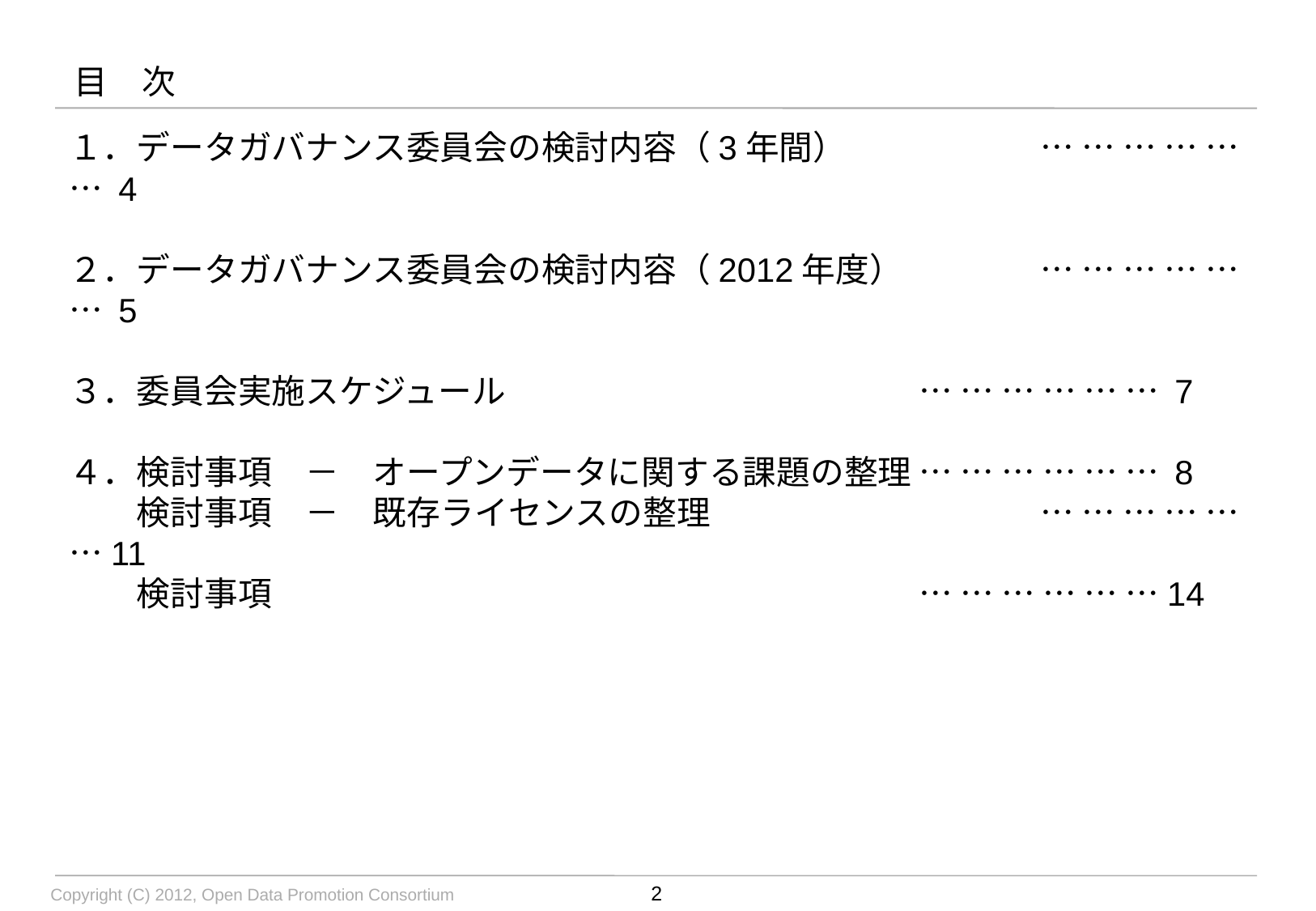

# 目　次
１．データガバナンス委員会の検討内容（3年間） 		… … … … … … 4

２．データガバナンス委員会の検討内容（2012年度）   	… … … … … … 5

３．委員会実施スケジュール				… … … … … … 7

４．検討事項　－　オープンデータに関する課題の整理	… … … … … … 8
　　検討事項　－　既存ライセンスの整理			… … … … … …11
　　検討事項						… … … … … …14

2
Copyright (C) 2012, Open Data Promotion Consortium